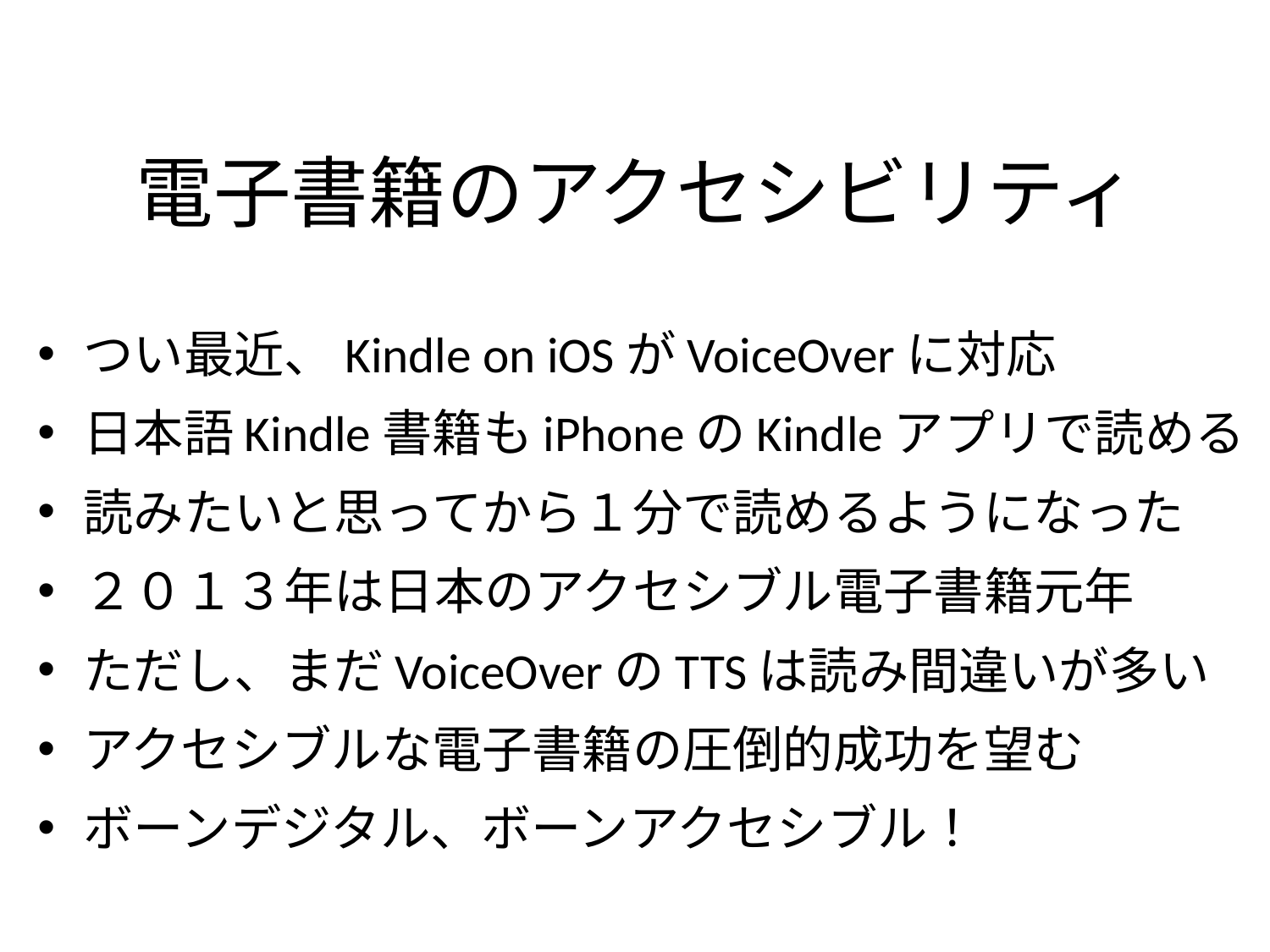

# 電子書籍のアクセシビリティ
つい最近、Kindle on iOSがVoiceOverに対応
日本語Kindle書籍もiPhoneのKindleアプリで読める
読みたいと思ってから１分で読めるようになった
２０１３年は日本のアクセシブル電子書籍元年
ただし、まだVoiceOverのTTSは読み間違いが多い
アクセシブルな電子書籍の圧倒的成功を望む
ボーンデジタル、ボーンアクセシブル！